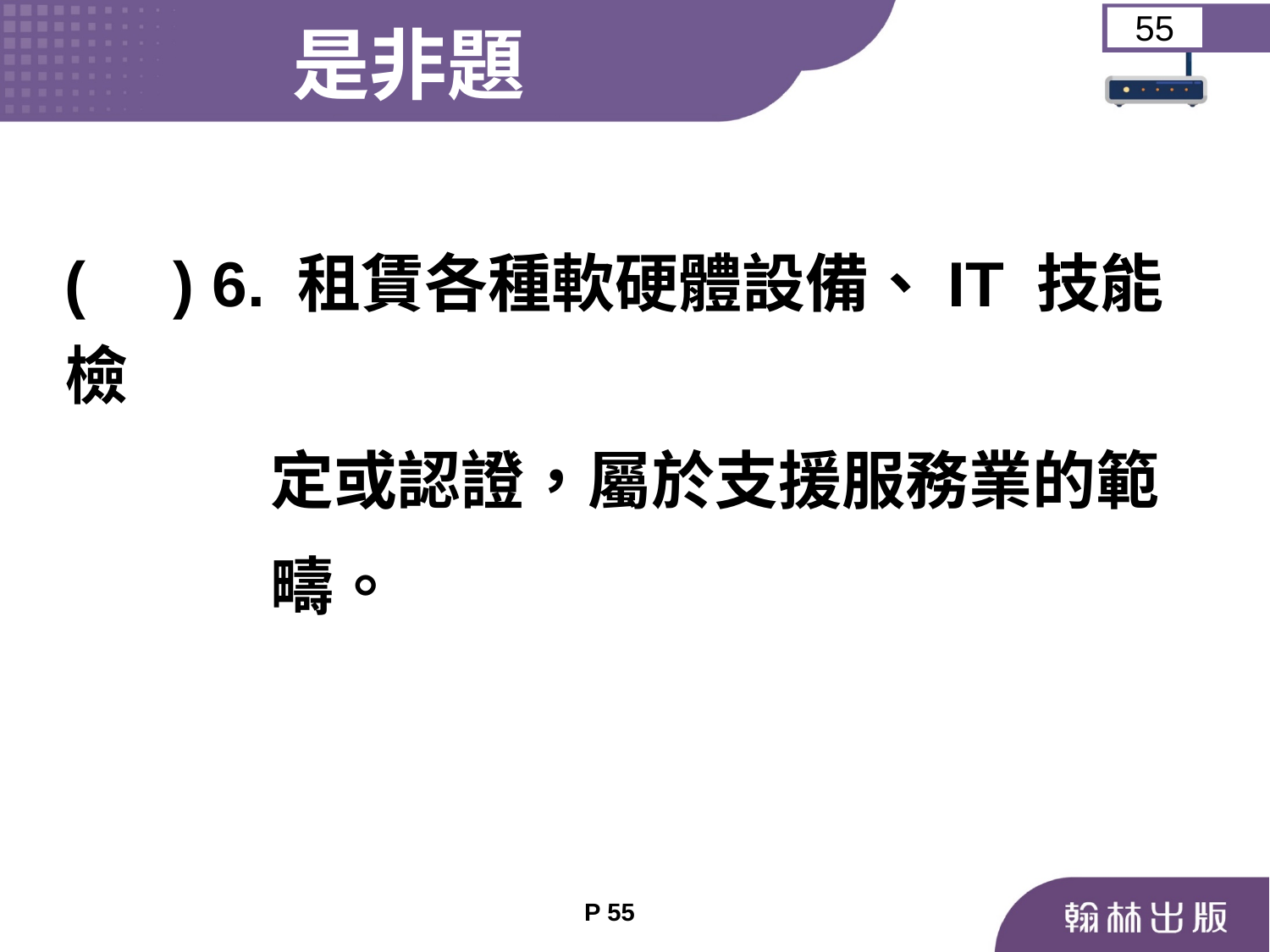

是非題

55
	(     ) 6. 租賃各種軟硬體設備、IT 技能檢
               定或認證，屬於支援服務業的範
               疇。
P 55